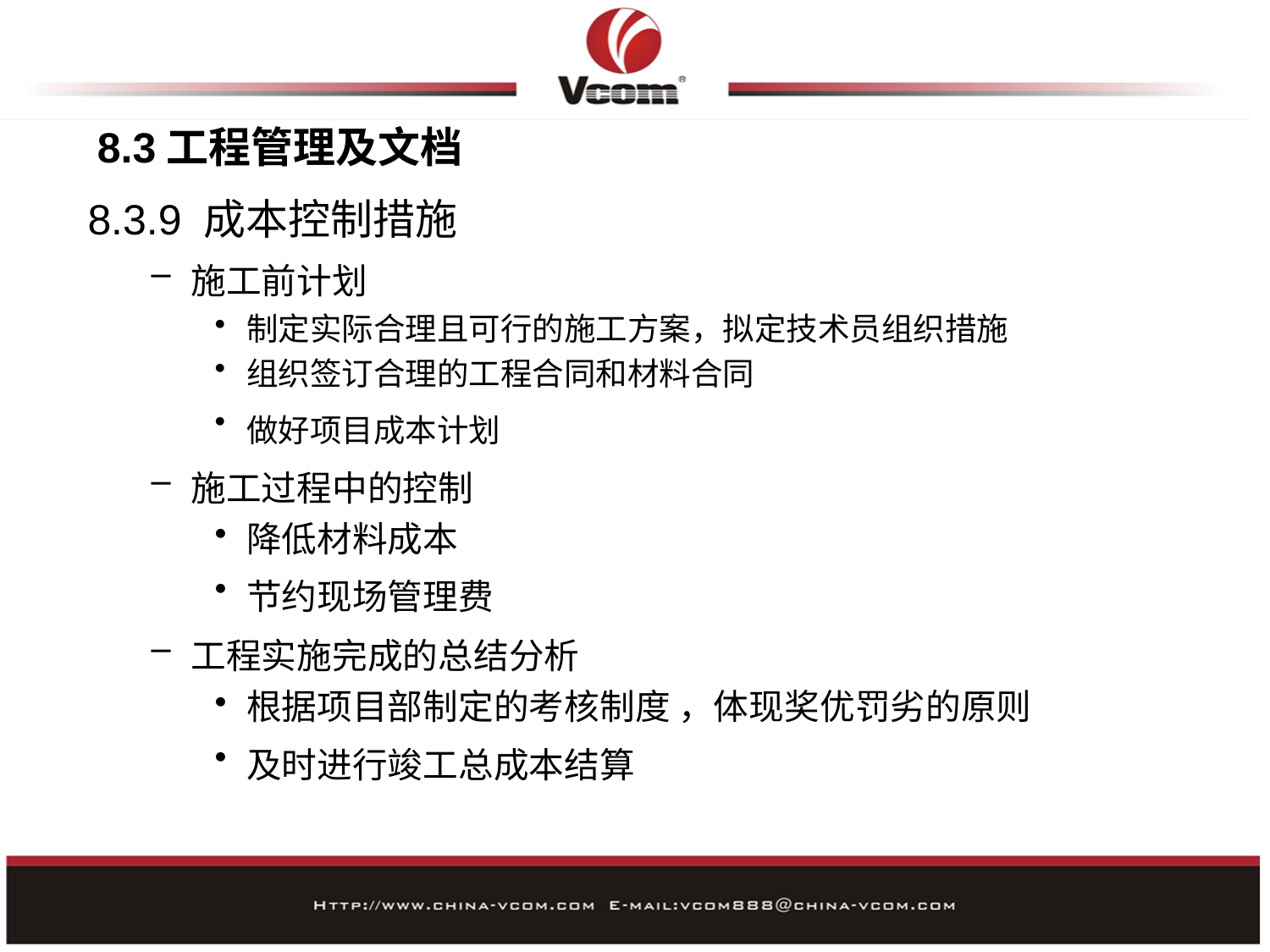

8.3工程管理及文档
8.3.9 成本控制措施
施工前计划
制定实际合理且可行的施工方案，拟定技术员组织措施
组织签订合理的工程合同和材料合同
做好项目成本计划
施工过程中的控制
降低材料成本
节约现场管理费
工程实施完成的总结分析
根据项目部制定的考核制度 ，体现奖优罚劣的原则
及时进行竣工总成本结算